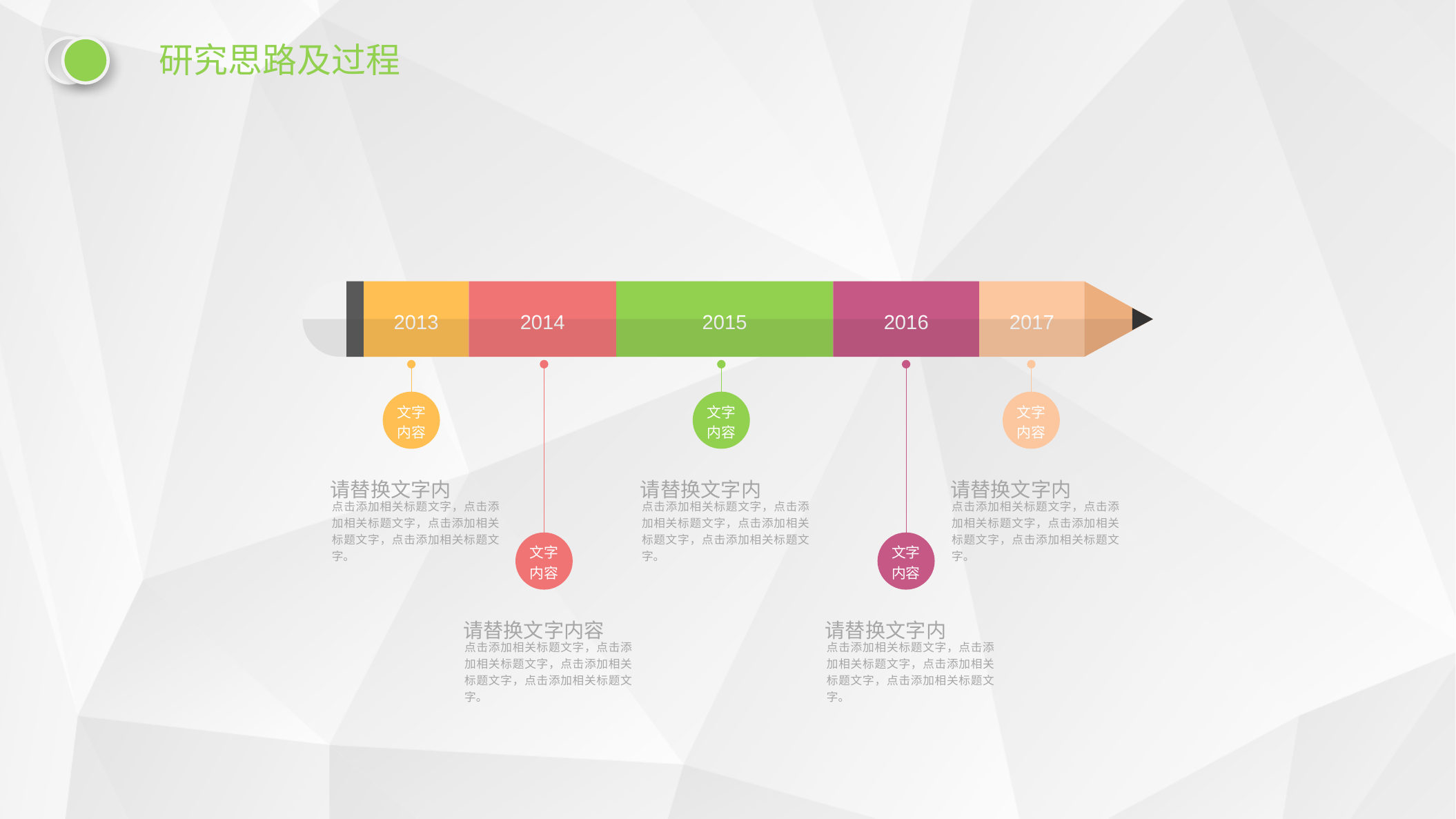

研究思路及过程

2013

2014

2015

2016

2017

文字内容
文字内容
文字内容
文字内容
文字内容
请替换文字内
请替换文字内
请替换文字内
点击添加相关标题文字，点击添加相关标题文字，点击添加相关标题文字，点击添加相关标题文字。
点击添加相关标题文字，点击添加相关标题文字，点击添加相关标题文字，点击添加相关标题文字。
点击添加相关标题文字，点击添加相关标题文字，点击添加相关标题文字，点击添加相关标题文字。
请替换文字内容
请替换文字内
点击添加相关标题文字，点击添加相关标题文字，点击添加相关标题文字，点击添加相关标题文字。
点击添加相关标题文字，点击添加相关标题文字，点击添加相关标题文字，点击添加相关标题文字。